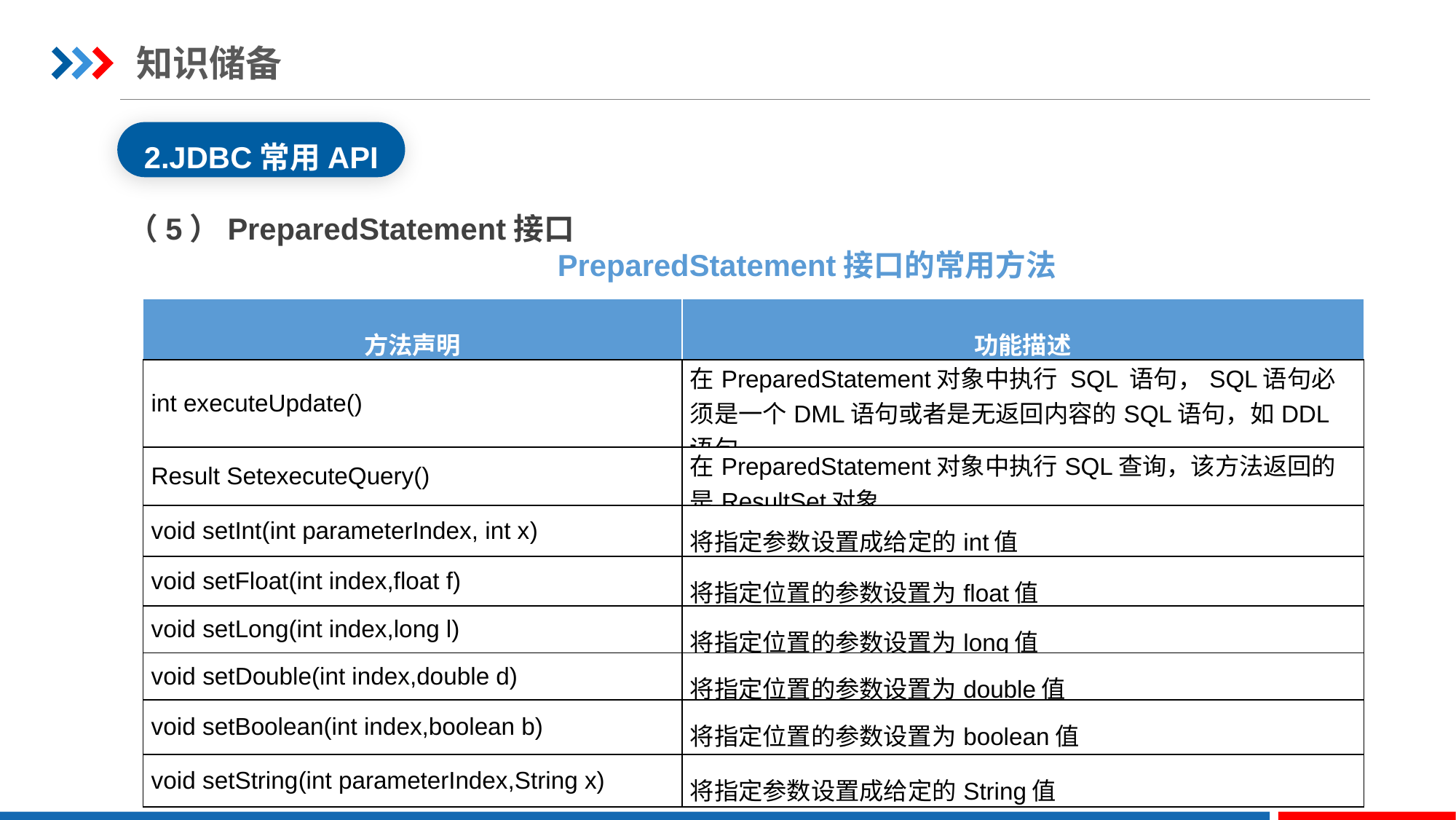

知识储备
2.JDBC常用API

（5）PreparedStatement接口
PreparedStatement接口的常用方法
| 方法声明 | 功能描述 |
| --- | --- |
| int executeUpdate() | 在PreparedStatement对象中执行 SQL 语句，SQL语句必须是一个DML语句或者是无返回内容的SQL语句，如DDL语句 |
| Result SetexecuteQuery() | 在PreparedStatement对象中执行SQL查询，该方法返回的是ResultSet对象 |
| void setInt(int parameterIndex, int x) | 将指定参数设置成给定的int值 |
| void setFloat(int index,float f) | 将指定位置的参数设置为float值 |
| void setLong(int index,long l) | 将指定位置的参数设置为long值 |
| void setDouble(int index,double d) | 将指定位置的参数设置为double值 |
| void setBoolean(int index,boolean b) | 将指定位置的参数设置为boolean值 |
| void setString(int parameterIndex,String x) | 将指定参数设置成给定的String值 |